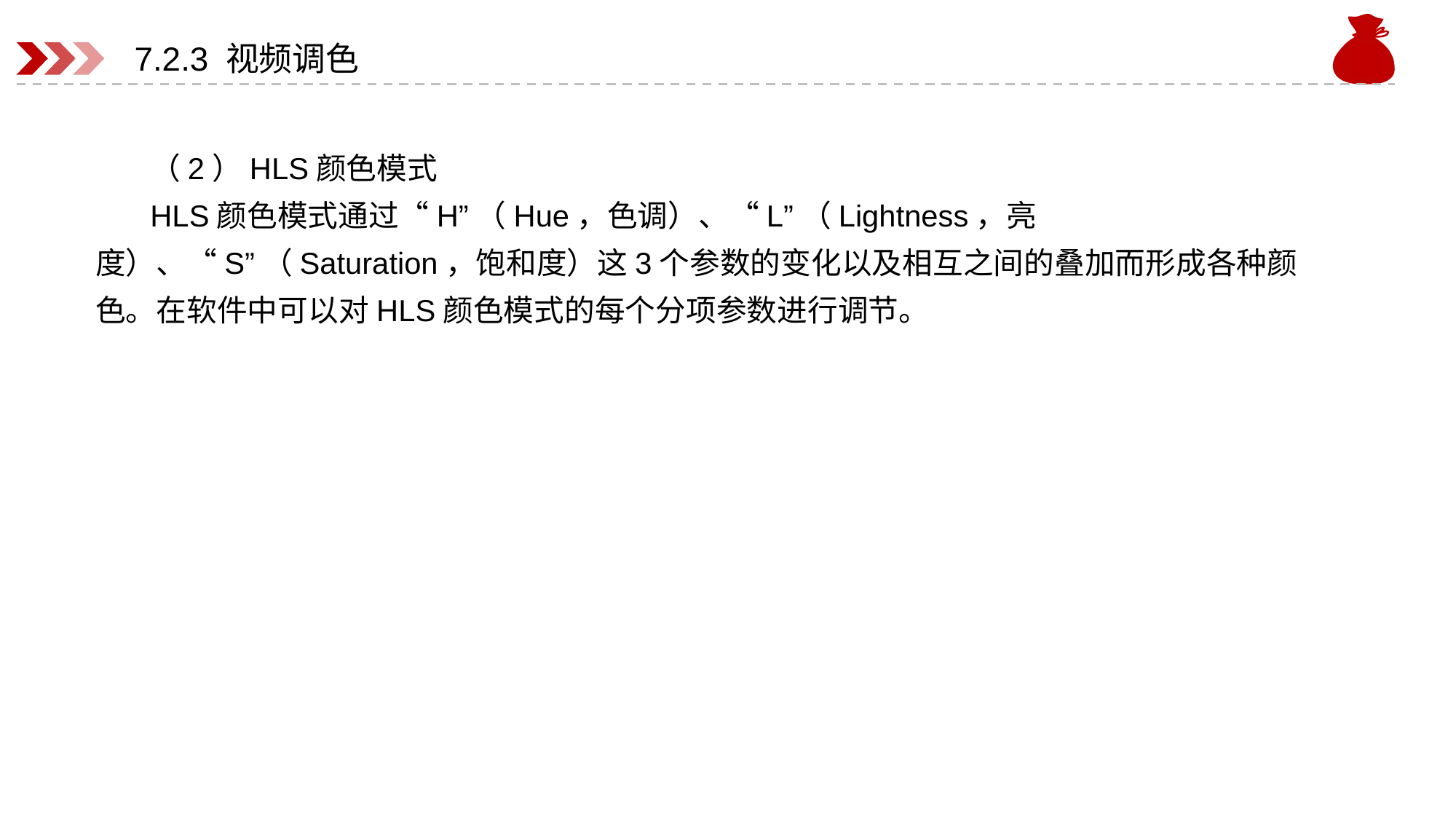

# 7.2.3 视频调色
17
（2）HLS颜色模式
HLS颜色模式通过“H”（Hue，色调）、“L”（Lightness，亮度）、“S”（Saturation，饱和度）这3个参数的变化以及相互之间的叠加而形成各种颜色。在软件中可以对HLS颜色模式的每个分项参数进行调节。